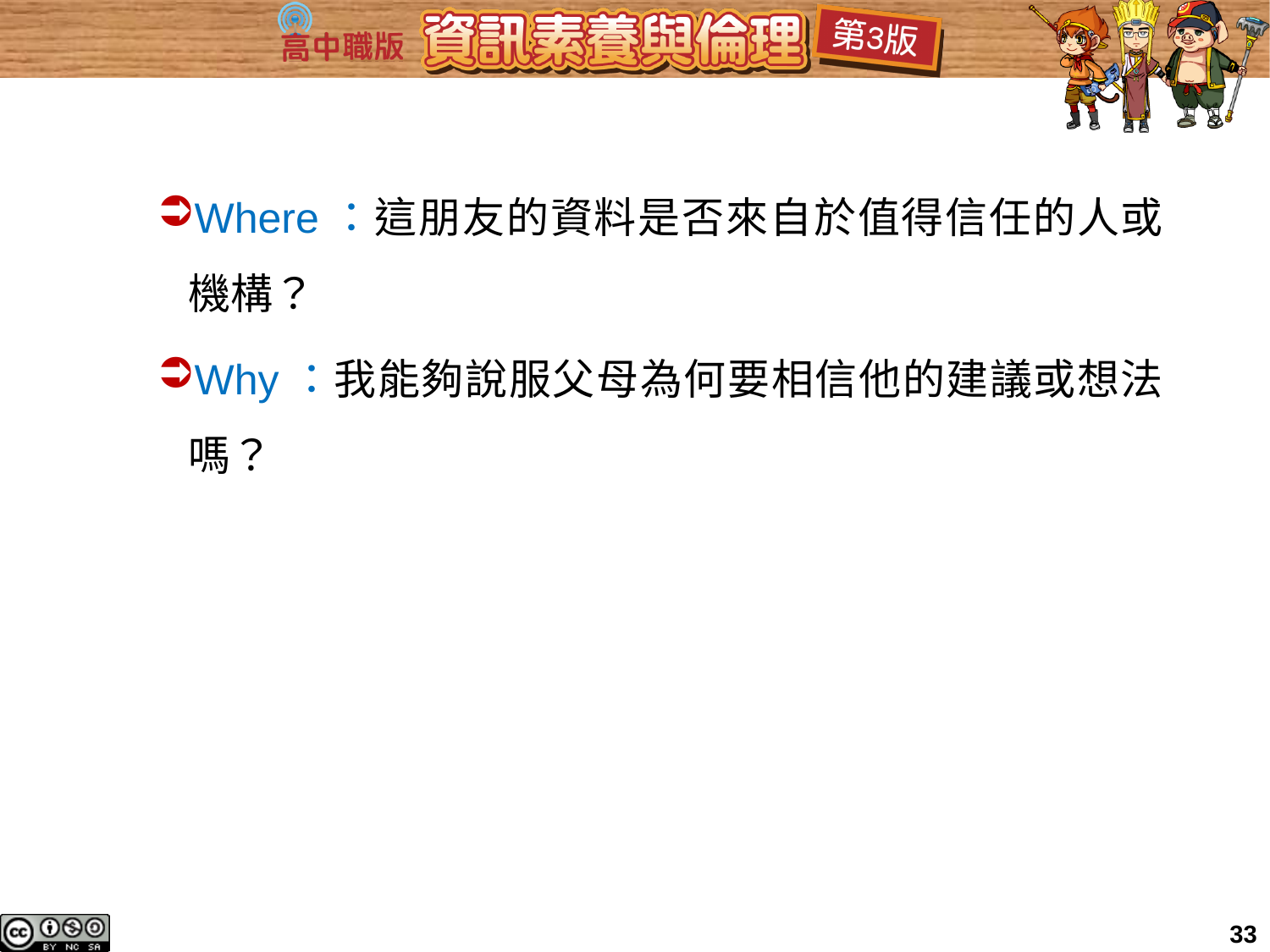

Where：這朋友的資料是否來自於值得信任的人或機構？
Why：我能夠說服父母為何要相信他的建議或想法嗎？
33